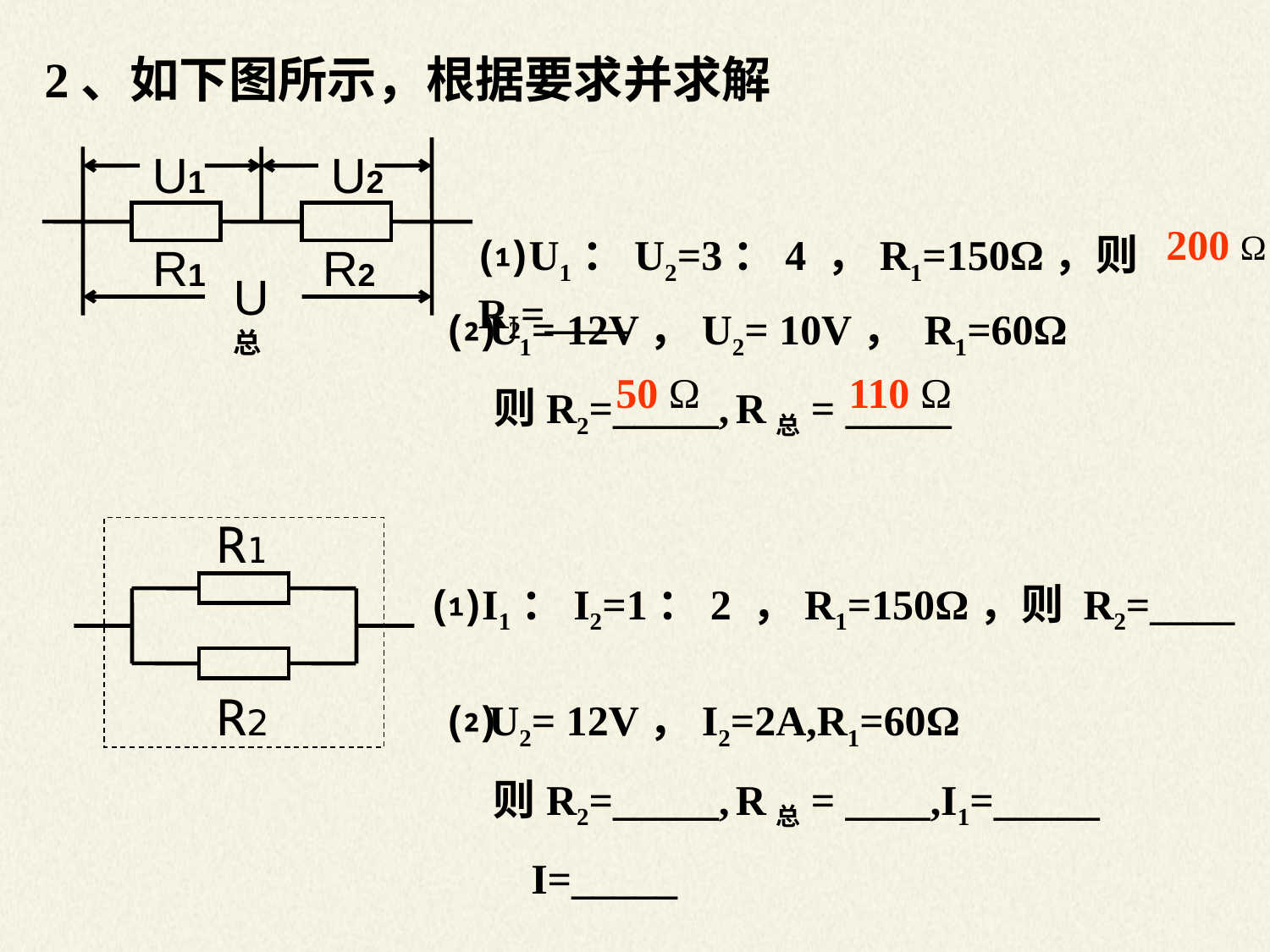

2、如下图所示，根据要求并求解
U1
U2

R1
R2
U总

200 Ω
⑴U1：U2=3：4 ，R1=150Ω，则 R2=____
 ⑵U1= 12V，U2= 10V， R1=60Ω
     则R2=_____, R总= _____
50 Ω
110 Ω
R1

R2

⑴I1：I2=1：2 ，R1=150Ω，则 R2=____
 ⑵U2= 12V，I2=2A,R1=60Ω
     则R2=_____, R总= ____,I1=_____
         I=_____